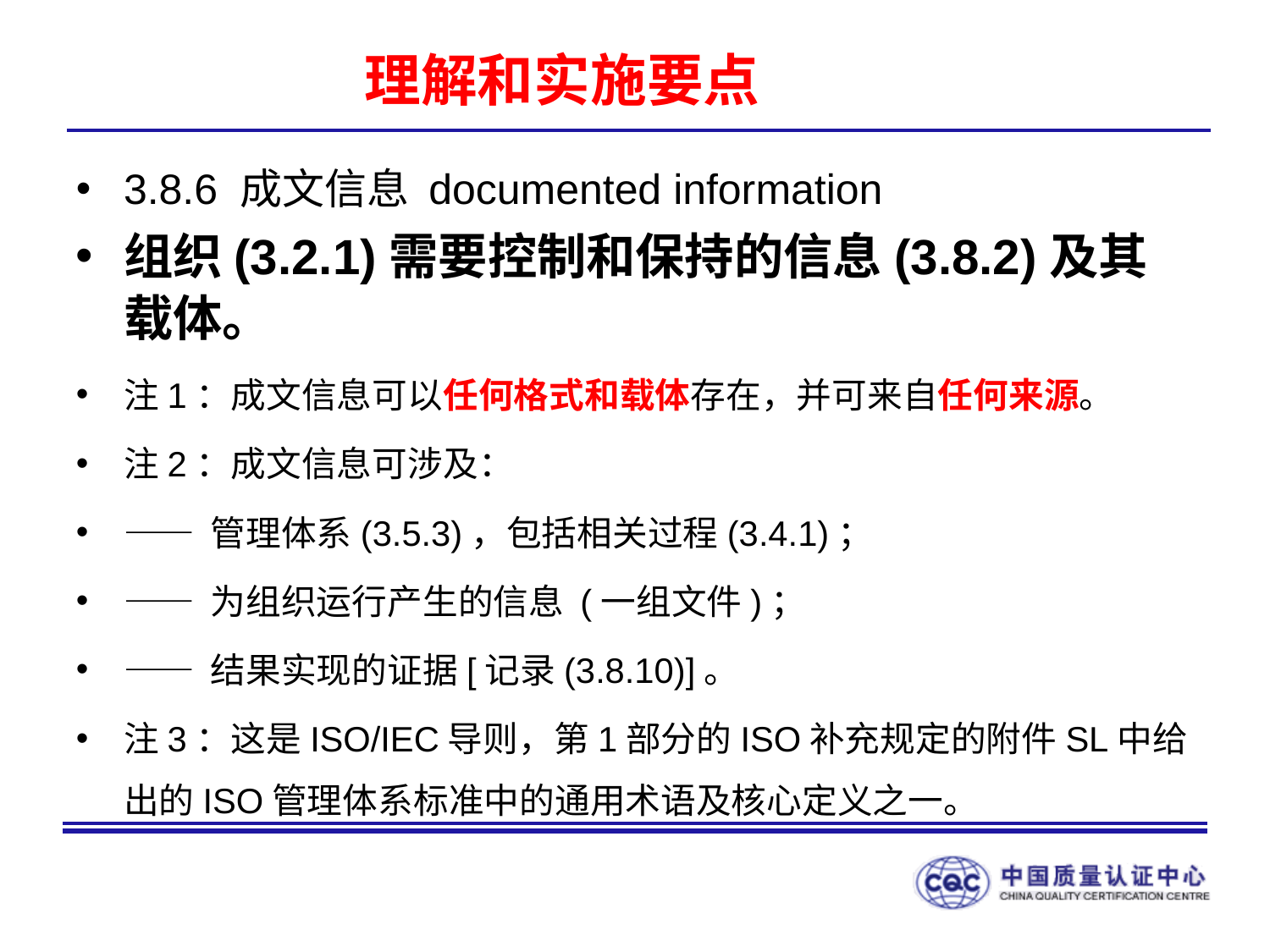

# 理解和实施要点
3.8.6 成文信息 documented information
组织(3.2.1)需要控制和保持的信息(3.8.2)及其载体。
注1：成文信息可以任何格式和载体存在，并可来自任何来源。
注2：成文信息可涉及：
—— 管理体系(3.5.3)，包括相关过程(3.4.1)；
—— 为组织运行产生的信息 (一组文件)；
—— 结果实现的证据[记录(3.8.10)]。
注3：这是ISO/IEC导则，第1部分的ISO补充规定的附件SL中给出的ISO管理体系标准中的通用术语及核心定义之一。